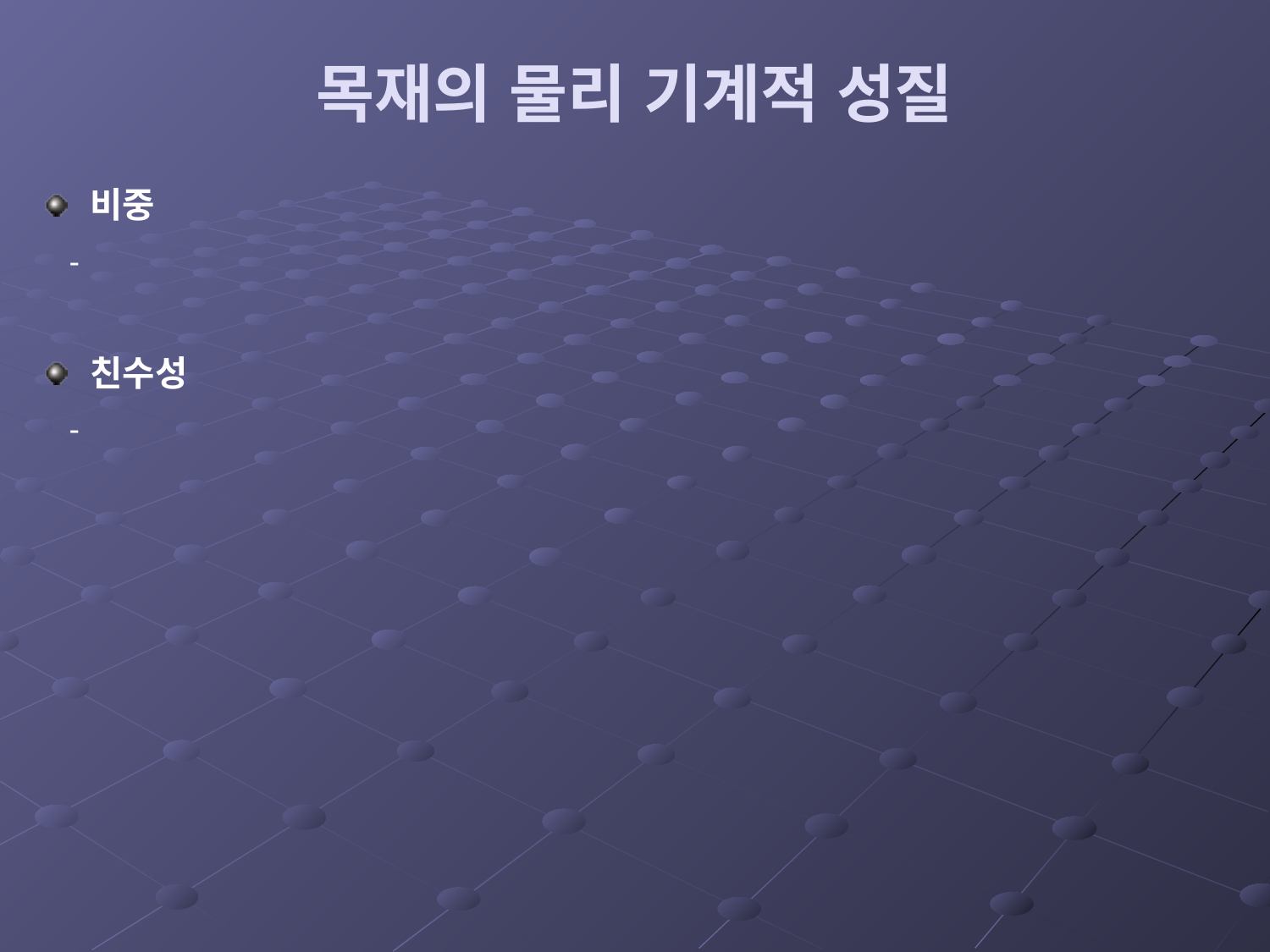

# 목재의 물리 기계적 성질
비중
   -

친수성
   -